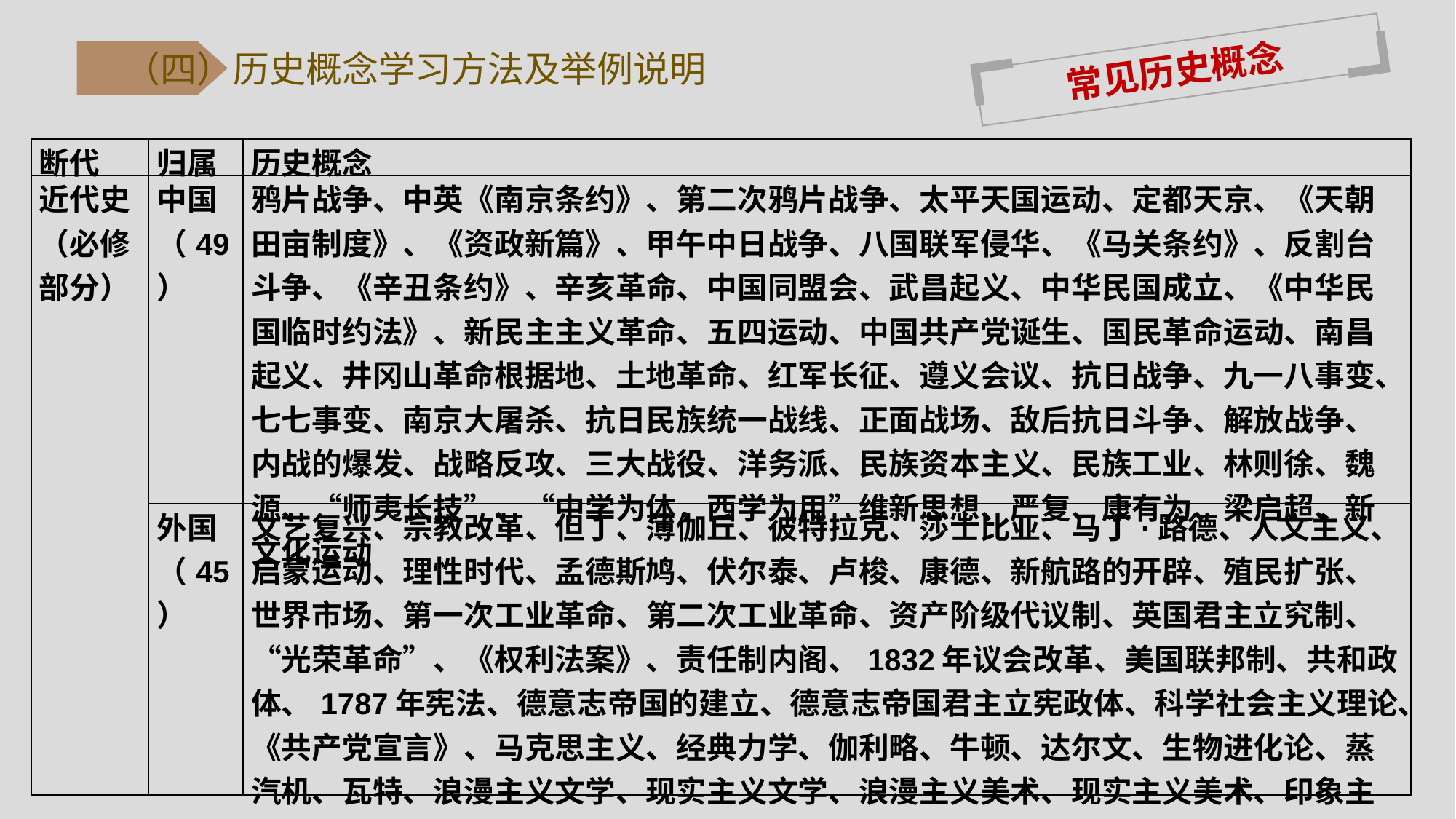

（四）历史概念学习方法及举例说明
常见历史概念
| 断代 | 归属 | 历史概念 |
| --- | --- | --- |
| 近代史（必修部分） | 中国（49） | 鸦片战争、中英《南京条约》、第二次鸦片战争、太平天国运动、定都天京、《天朝田亩制度》、《资政新篇》、甲午中日战争、八国联军侵华、《马关条约》、反割台斗争、《辛丑条约》、辛亥革命、中国同盟会、武昌起义、中华民国成立、《中华民国临时约法》、新民主主义革命、五四运动、中国共产党诞生、国民革命运动、南昌起义、井冈山革命根据地、土地革命、红军长征、遵义会议、抗日战争、九一八事变、七七事变、南京大屠杀、抗日民族统一战线、正面战场、敌后抗日斗争、解放战争、内战的爆发、战略反攻、三大战役、洋务派、民族资本主义、民族工业、林则徐、魏源、“师夷长技”、“中学为体，西学为用”维新思想、严复、康有为、梁启超、新文化运动 |
|  | 外国（45） | 文艺复兴、宗教改革、但丁、薄伽丘、彼特拉克、莎士比亚、马丁·路德、人文主义、启蒙运动、理性时代、孟德斯鸠、伏尔泰、卢梭、康德、新航路的开辟、殖民扩张、世界市场、第一次工业革命、第二次工业革命、资产阶级代议制、英国君主立究制、“光荣革命”、《权利法案》、责任制内阁、1832年议会改革、美国联邦制、共和政体、1787年宪法、德意志帝国的建立、德意志帝国君主立宪政体、科学社会主义理论、《共产党宣言》、马克思主义、经典力学、伽利略、牛顿、达尔文、生物进化论、蒸汽机、瓦特、浪漫主义文学、现实主义文学、浪漫主义美术、现实主义美术、印象主义美术 |